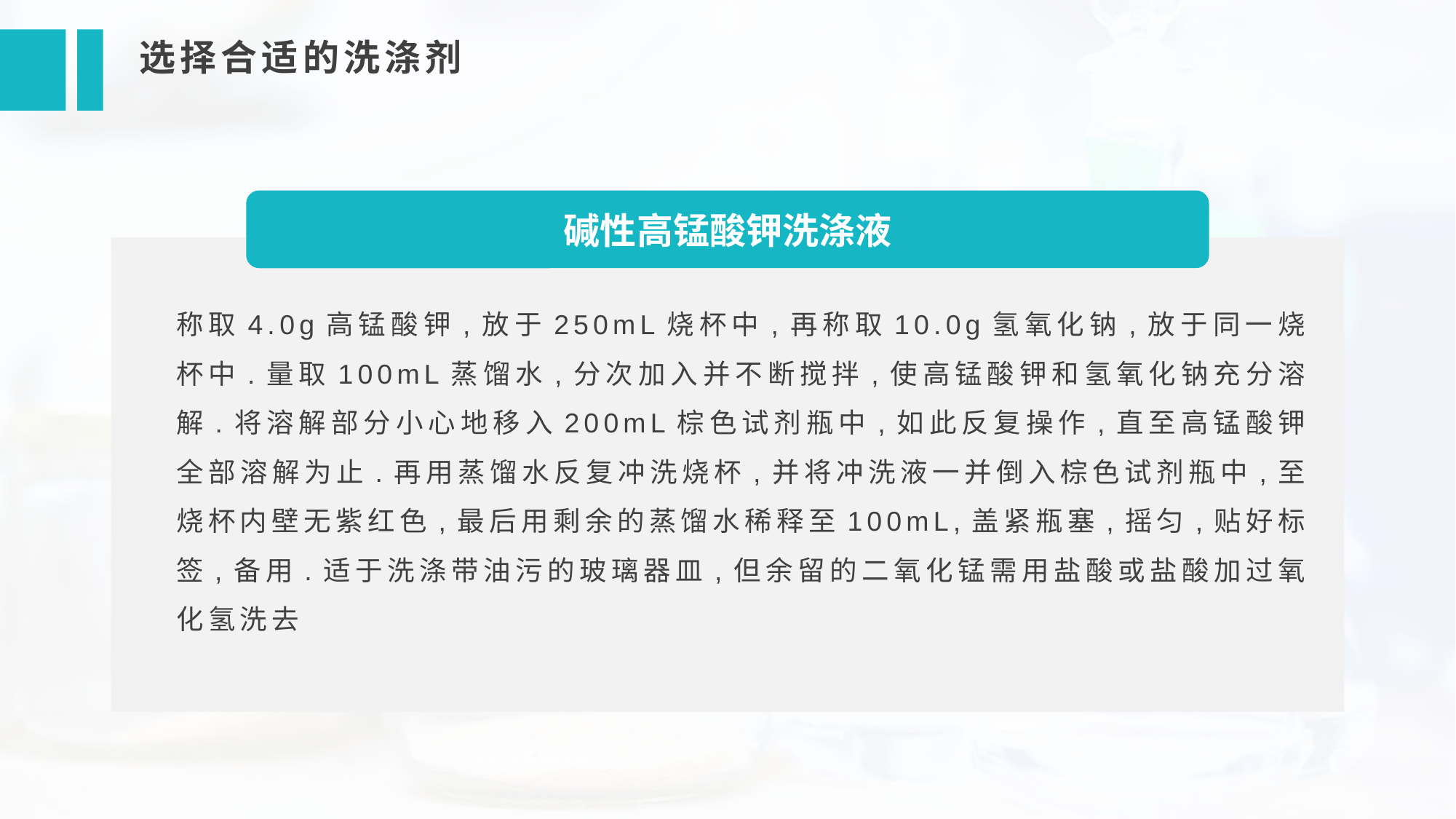

选择合适的洗涤剂
碱性高锰酸钾洗涤液

称取4.0g高锰酸钾,放于250mL烧杯中,再称取10.0g氢氧化钠,放于同一烧杯中.量取100mL蒸馏水,分次加入并不断搅拌,使高锰酸钾和氢氧化钠充分溶解.将溶解部分小心地移入200mL棕色试剂瓶中,如此反复操作,直至高锰酸钾全部溶解为止.再用蒸馏水反复冲洗烧杯,并将冲洗液一并倒入棕色试剂瓶中,至烧杯内壁无紫红色,最后用剩余的蒸馏水稀释至100mL,盖紧瓶塞,摇匀,贴好标签,备用.适于洗涤带油污的玻璃器皿,但余留的二氧化锰需用盐酸或盐酸加过氧化氢洗去